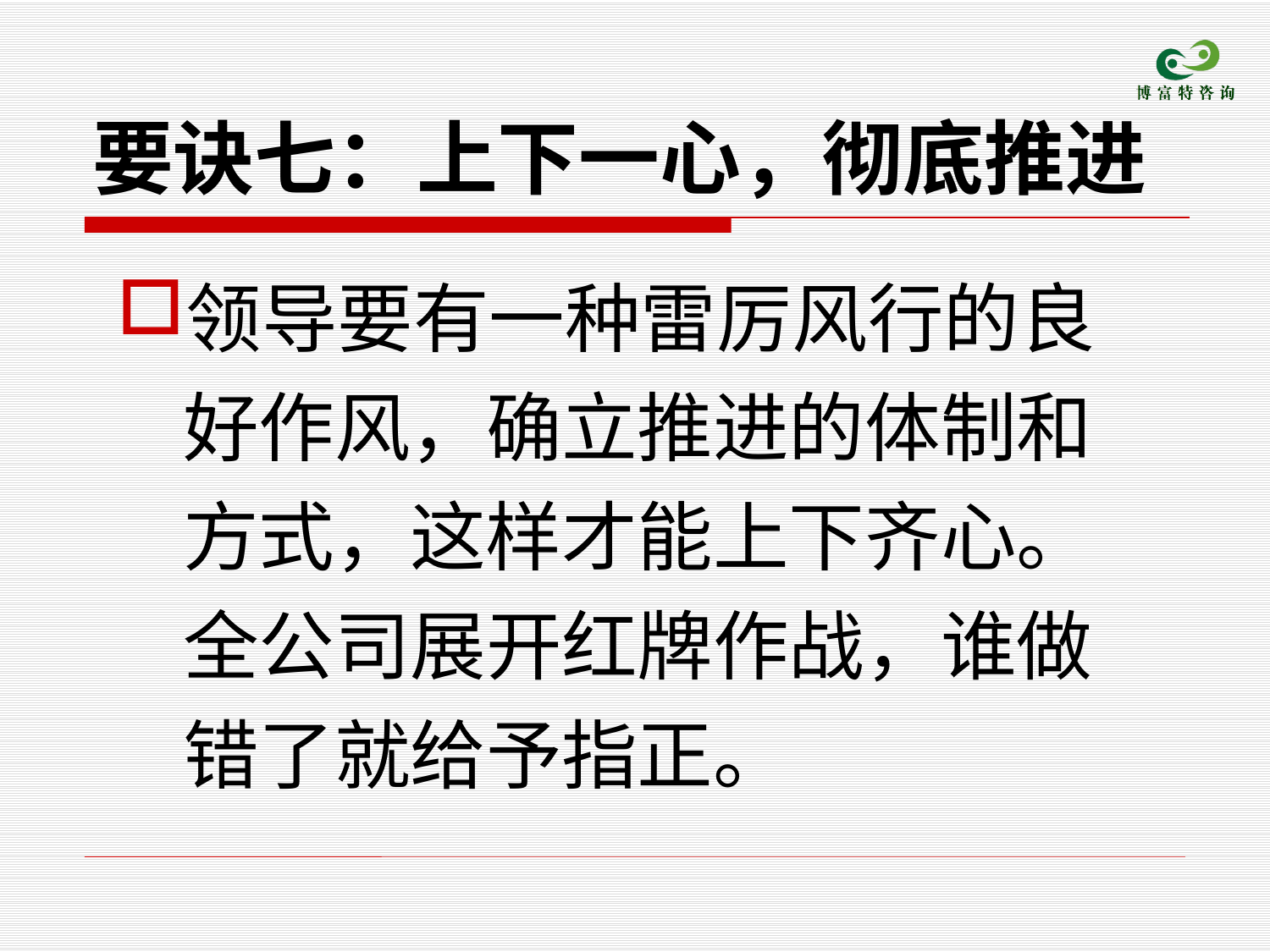

# 要诀七：上下一心，彻底推进
领导要有一种雷厉风行的良好作风，确立推进的体制和方式，这样才能上下齐心。全公司展开红牌作战，谁做错了就给予指正。
317